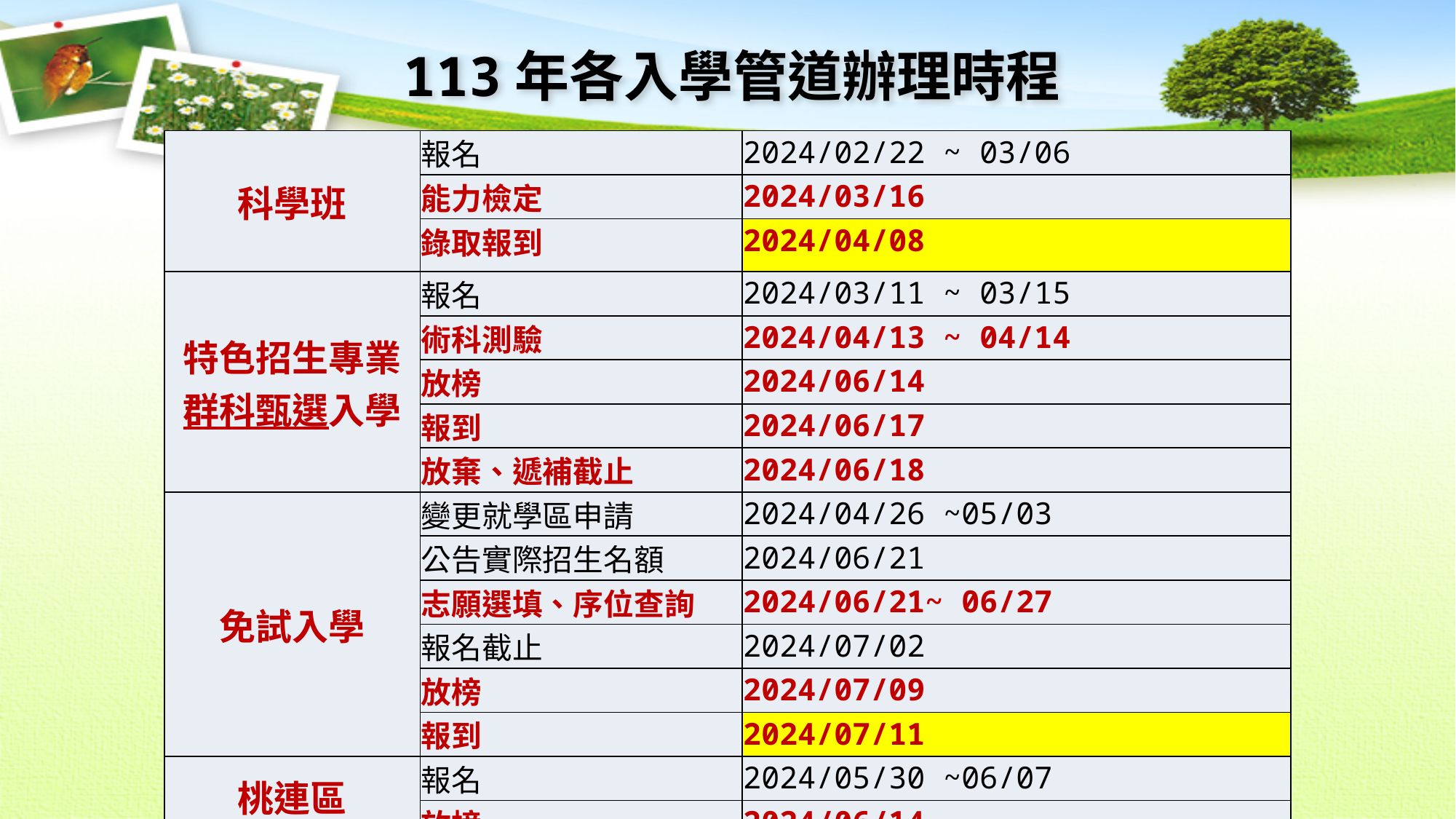

113年各入學管道辦理時程
| 科學班 | 報名 | 2024/02/22 ~ 03/06 |
| --- | --- | --- |
|  | 能力檢定 | 2024/03/16 |
|  | 錄取報到 | 2024/04/08 |
| 特色招生專業群科甄選入學 | 報名 | 2024/03/11 ~ 03/15 |
|  | 術科測驗 | 2024/04/13 ~ 04/14 |
|  | 放榜 | 2024/06/14 |
|  | 報到 | 2024/06/17 |
|  | 放棄、遞補截止 | 2024/06/18 |
| 免試入學 | 變更就學區申請 | 2024/04/26 ~05/03 |
|  | 公告實際招生名額 | 2024/06/21 |
|  | 志願選填、序位查詢 | 2024/06/21~ 06/27 |
|  | 報名截止 | 2024/07/02 |
|  | 放榜 | 2024/07/09 |
|  | 報到 | 2024/07/11 |
| 桃連區 直升入學 | 報名 | 2024/05/30 ~06/07 |
|  | 放榜 | 2024/06/14 |
|  | 報到 | 2024/06/18 |